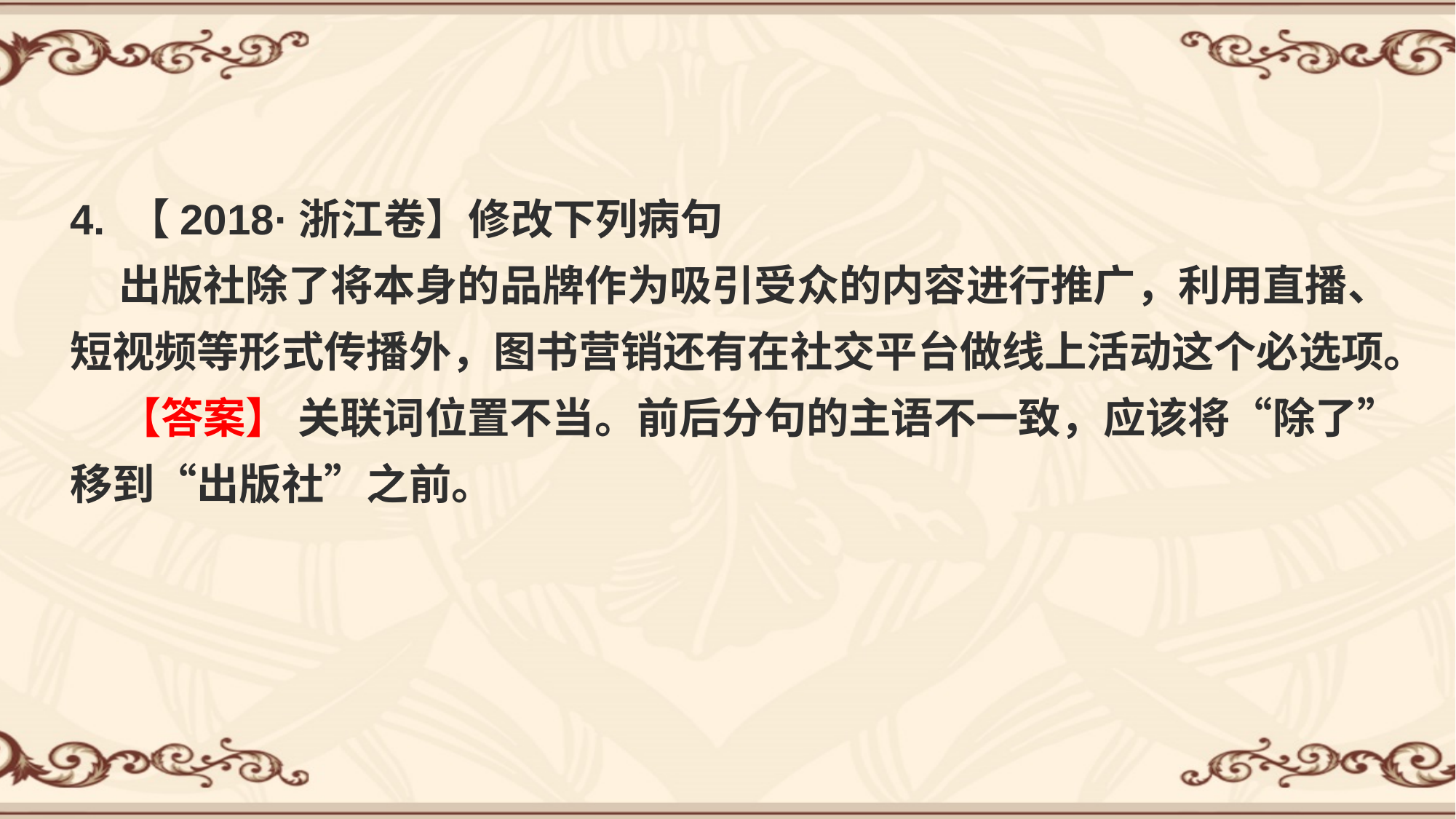

4. 【2018·浙江卷】修改下列病句
    出版社除了将本身的品牌作为吸引受众的内容进行推广，利用直播、短视频等形式传播外，图书营销还有在社交平台做线上活动这个必选项。
    【答案】 关联词位置不当。前后分句的主语不一致，应该将“除了”移到“出版社”之前。